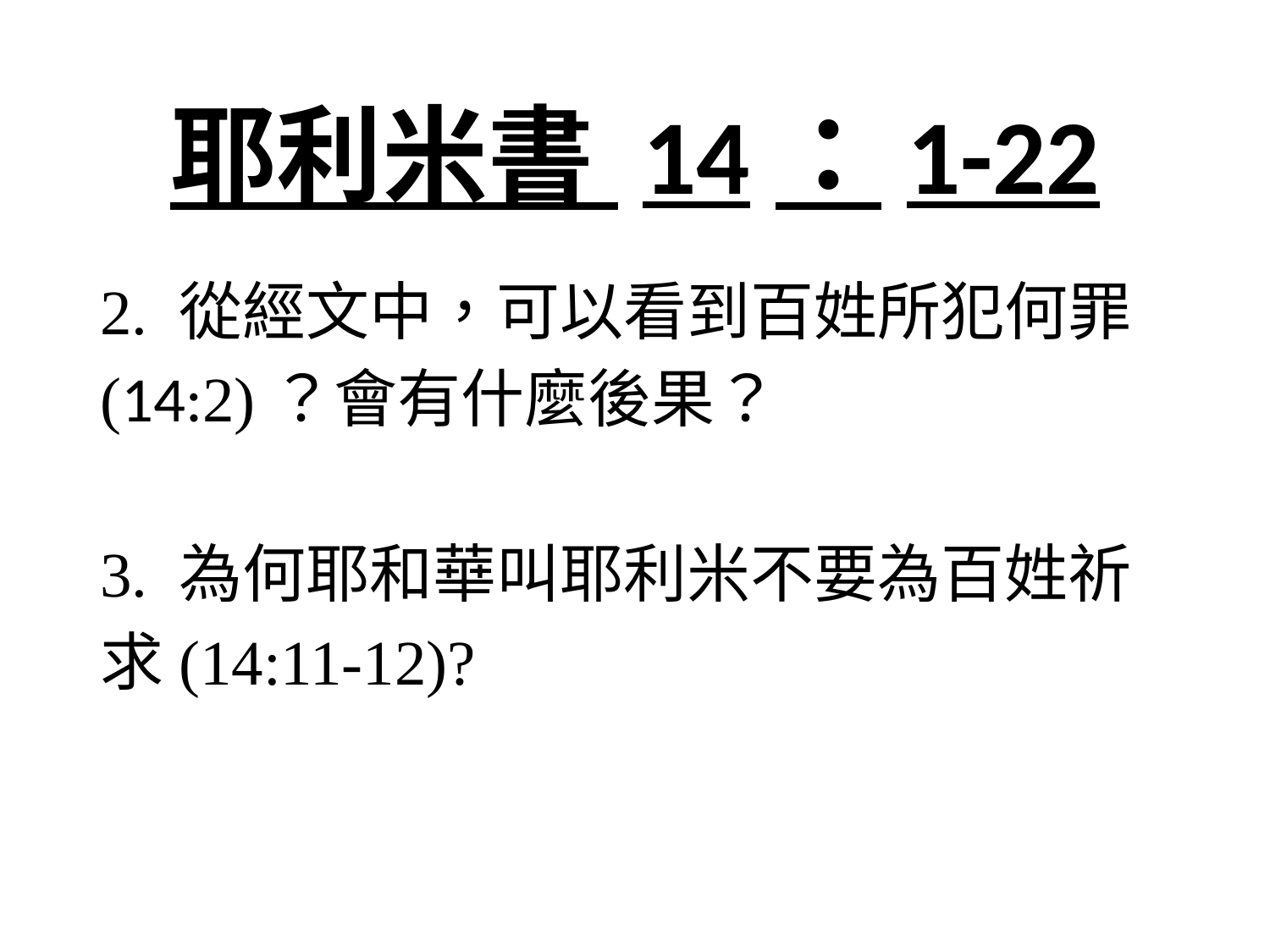

# 耶利米書 14：1-22
2. 從經文中，可以看到百姓所犯何罪   (14:2)？會有什麼後果？

3. 為何耶和華叫耶利米不要為百姓祈求(14:11-12)?